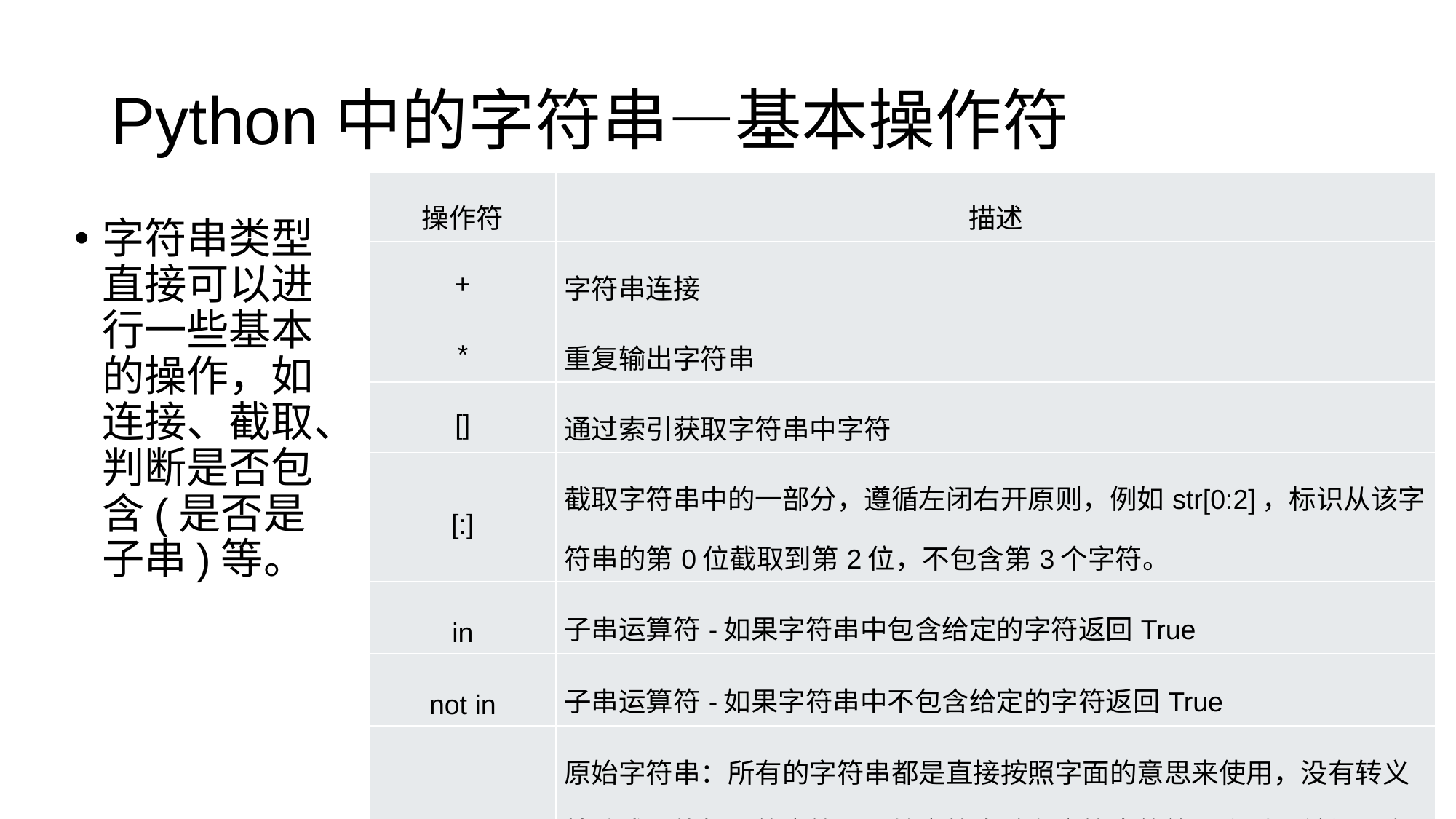

# Python中的字符串—基本操作符
| 操作符 | 描述 |
| --- | --- |
| + | 字符串连接 |
| \* | 重复输出字符串 |
| [] | 通过索引获取字符串中字符 |
| [:] | 截取字符串中的一部分，遵循左闭右开原则，例如str[0:2]，标识从该字符串的第0位截取到第2位，不包含第3个字符。 |
| in | 子串运算符-如果字符串中包含给定的字符返回True |
| not in | 子串运算符-如果字符串中不包含给定的字符返回True |
| r/R | 原始字符串：所有的字符串都是直接按照字面的意思来使用，没有转义特殊或不能打印的字符。原始字符串除在字符串的第一个引号前加上字母r(或R)以外，与普通字符串有着几乎完全相同的语法 |
字符串类型直接可以进行一些基本的操作，如连接、截取、判断是否包含(是否是子串)等。